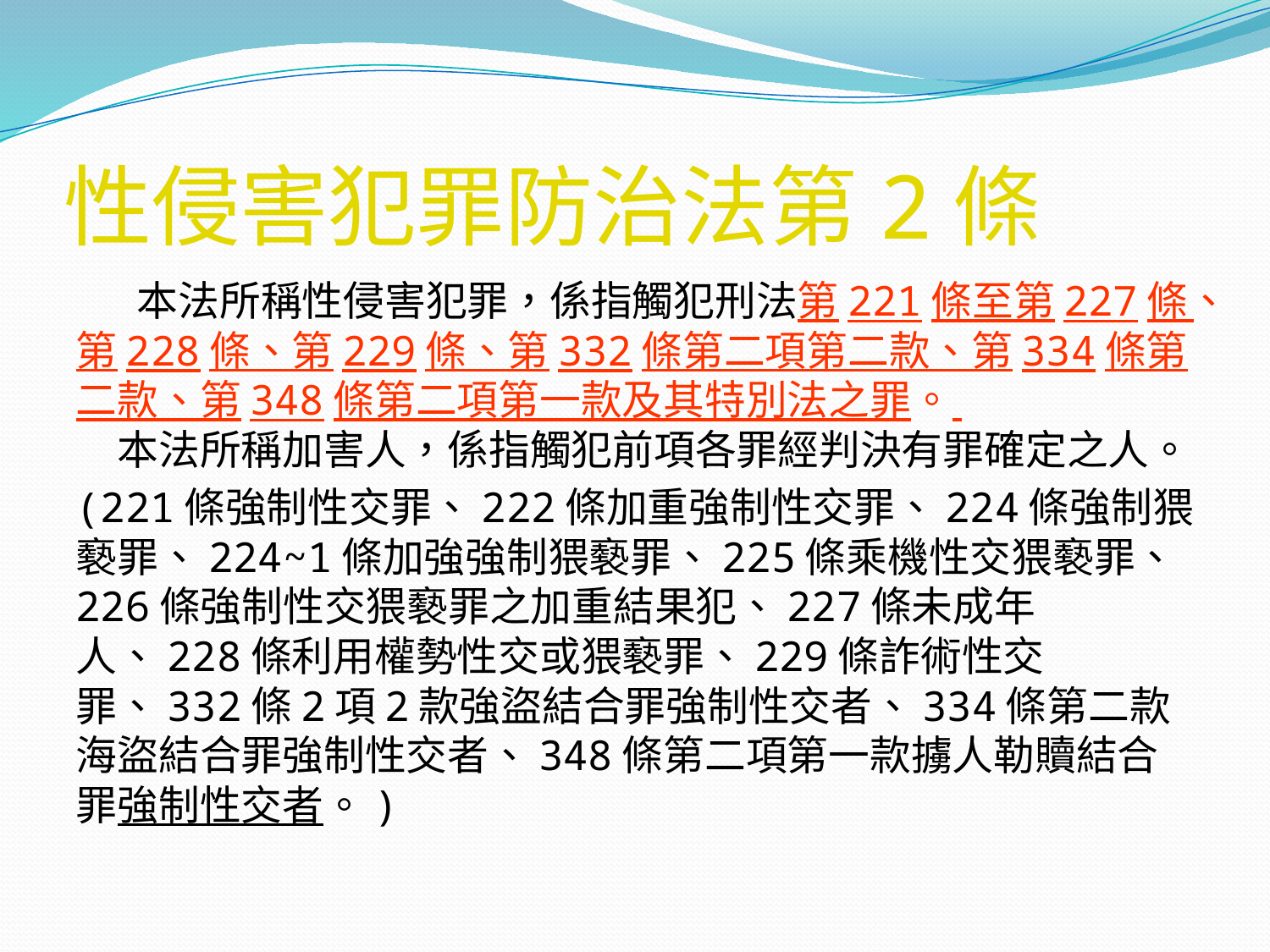

# 性侵害犯罪防治法第2條
本法所稱性侵害犯罪，係指觸犯刑法第221條至第227條、第228條、第229條、第332條第二項第二款、第334條第二款、第348條第二項第一款及其特別法之罪。
　本法所稱加害人，係指觸犯前項各罪經判決有罪確定之人。
(221條強制性交罪、222條加重強制性交罪、224條強制猥褻罪、224~1條加強強制猥褻罪、225條乘機性交猥褻罪、226條強制性交猥褻罪之加重結果犯、227條未成年人、228條利用權勢性交或猥褻罪、229條詐術性交罪、332條2項2款強盜結合罪強制性交者、334條第二款海盜結合罪強制性交者、348條第二項第一款擄人勒贖結合罪強制性交者。)